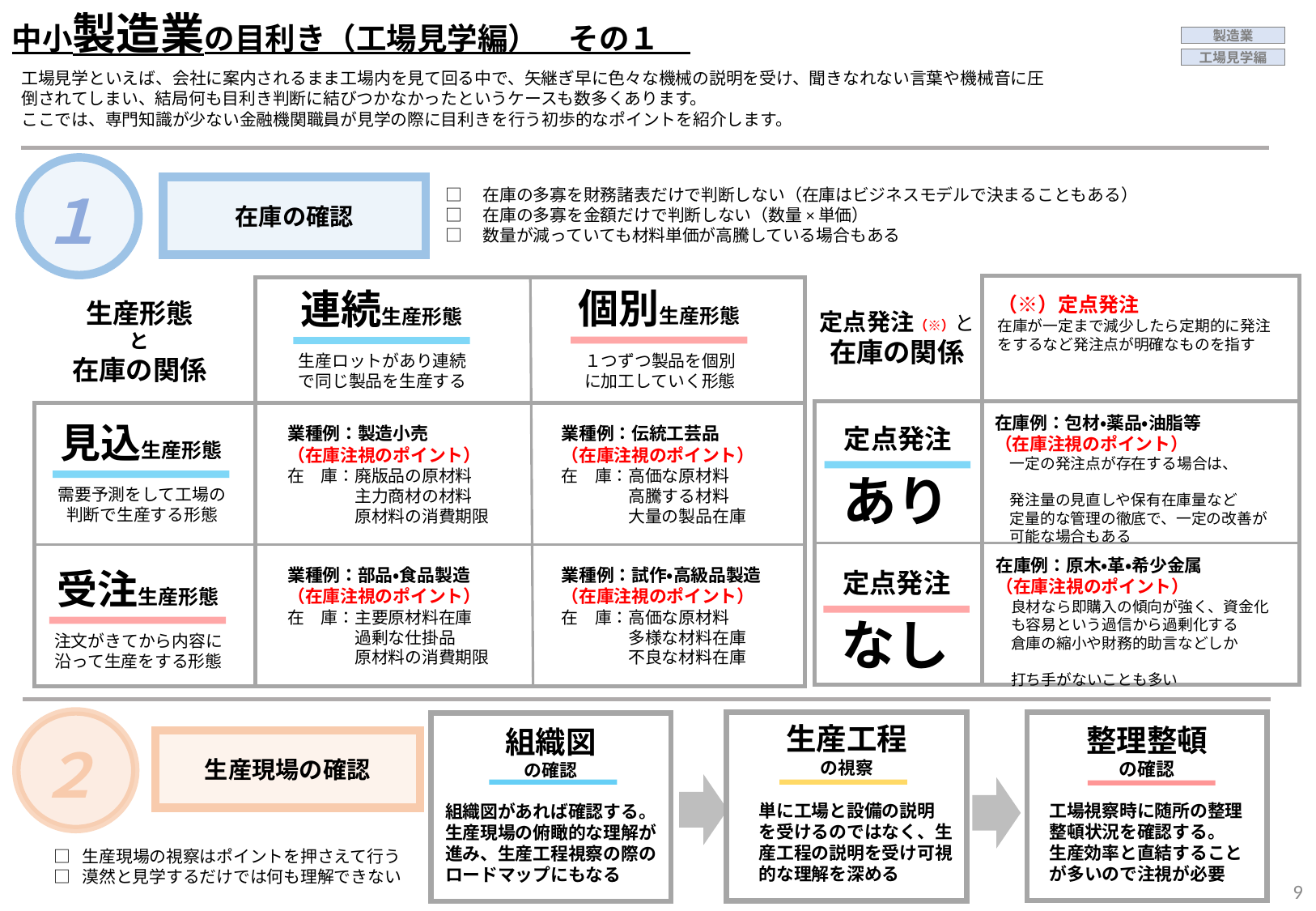

中小製造業の目利き（工場見学編）　その１
製造業
工場見学編
工場見学といえば、会社に案内されるまま工場内を見て回る中で、矢継ぎ早に色々な機械の説明を受け、聞きなれない言葉や機械音に圧倒されてしまい、結局何も目利き判断に結びつかなかったというケースも数多くあります。
ここでは、専門知識が少ない金融機関職員が見学の際に目利きを行う初歩的なポイントを紹介します。

１
在庫の確認
□　在庫の多寡を財務諸表だけで判断しない（在庫はビジネスモデルで決まることもある）
□　在庫の多寡を金額だけで判断しない（数量×単価）
□　数量が減っていても材料単価が高騰している場合もある

定点発注（※）と
在庫の関係
（※）定点発注
在庫が一定まで減少したら定期的に発注をするなど発注点が明確なものを指す
在庫例：包材・薬品・油脂等
（在庫注視のポイント）
　一定の発注点が存在する場合は、
　発注量の見直しや保有在庫量など
　定量的な管理の徹底で、一定の改善が
　可能な場合もある

定点発注
あり
在庫例：原木・革・希少金属
（在庫注視のポイント）
　良材なら即購入の傾向が強く、資金化
　も容易という過信から過剰化する
　倉庫の縮小や財務的助言などしか
　打ち手がないことも多い
定点発注
なし

見込生産形態
需要予測をして工場の
判断で生産する形態
業種例：製造小売
（在庫注視のポイント）
在　庫：廃版品の原材料
　　　　主力商材の材料
　　　　原材料の消費期限

業種例：伝統工芸品
（在庫注視のポイント）
在　庫：高価な原材料
　　　　高騰する材料
　　　　大量の製品在庫

受注生産形態
注文がきてから内容に
沿って生産をする形態
業種例：部品・食品製造
（在庫注視のポイント）
在　庫：主要原材料在庫
　　　　過剰な仕掛品
　　　　原材料の消費期限

業種例：試作・高級品製造
（在庫注視のポイント）
在　庫：高価な原材料
　　　　多様な材料在庫
　　　　不良な材料在庫

個別生産形態
１つずつ製品を個別
に加工していく形態
連続生産形態
生産ロットがあり連続
で同じ製品を生産する
生産形態
と
在庫の関係

２

整理整頓
の確認

生産工程
の視察

組織図
の確認
生産現場の確認

単に工場と設備の説明
を受けるのではなく、生産工程の説明を受け可視的な理解を深める
工場視察時に随所の整理整頓状況を確認する。　生産効率と直結することが多いので注視が必要
組織図があれば確認する。
生産現場の俯瞰的な理解が進み、生産工程視察の際のロードマップにもなる
□  生産現場の視察はポイントを押さえて行う
□  漠然と見学するだけでは何も理解できない
9